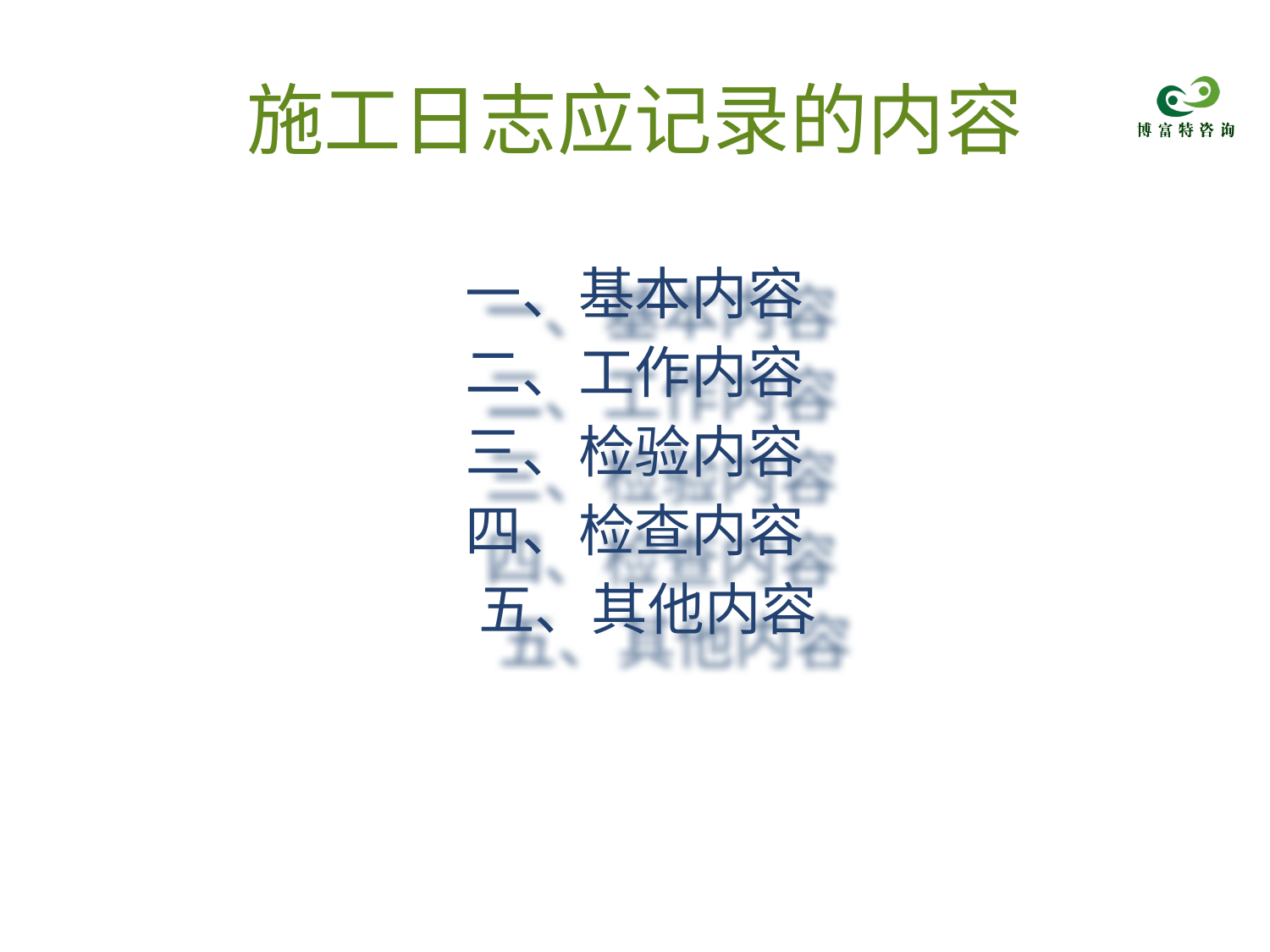

# 施工日志应记录的内容
一、基本内容
二、工作内容
三、检验内容
四、检查内容
 五、其他内容